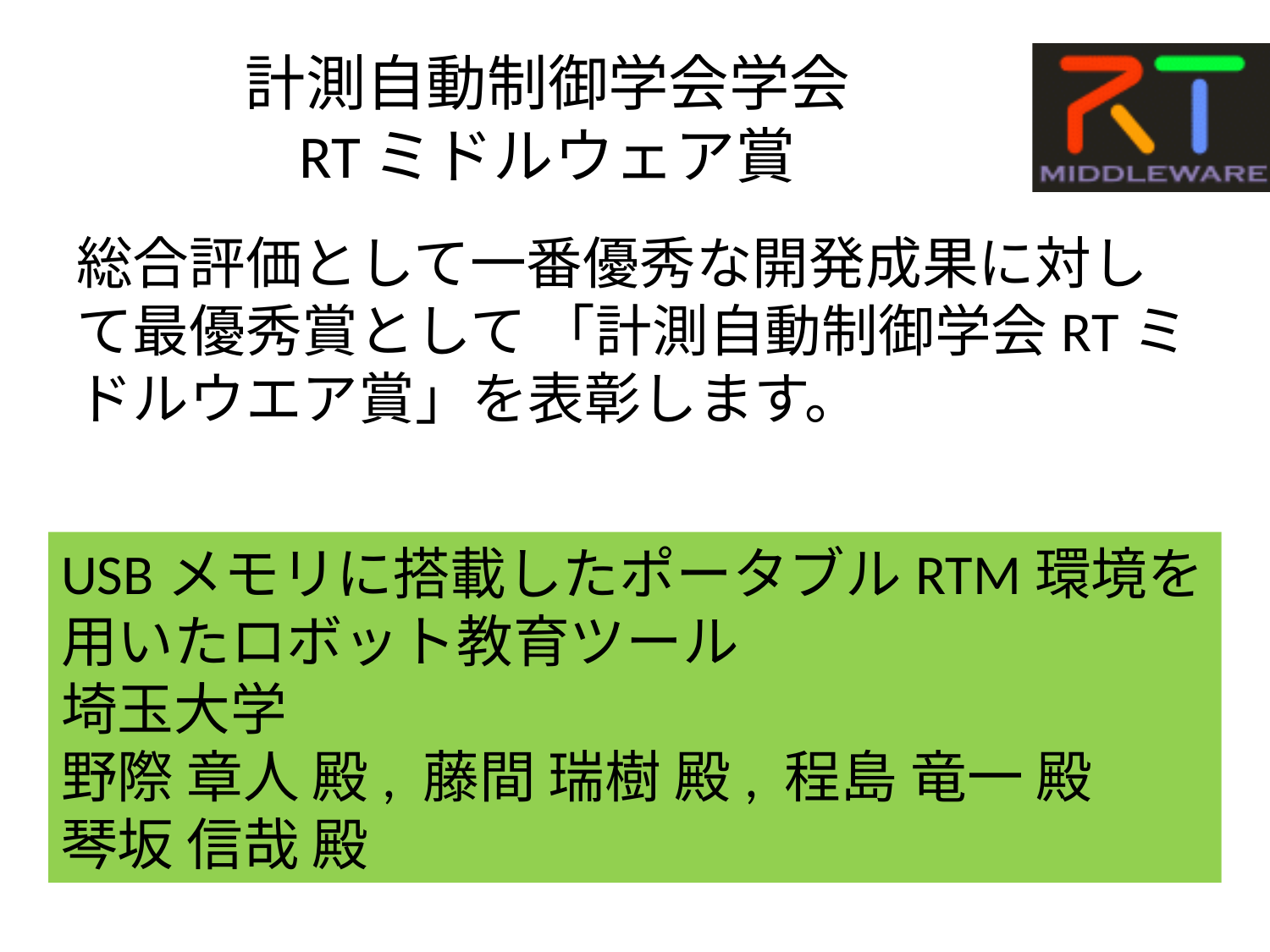

# 計測自動制御学会学会 RTミドルウェア賞
総合評価として一番優秀な開発成果に対して最優秀賞として 「計測自動制御学会RTミドルウエア賞」を表彰します。
USBメモリに搭載したポータブルRTM環境を用いたロボット教育ツール
埼玉大学
野際 章人 殿, 藤間 瑞樹 殿, 程島 竜一 殿
琴坂 信哉 殿